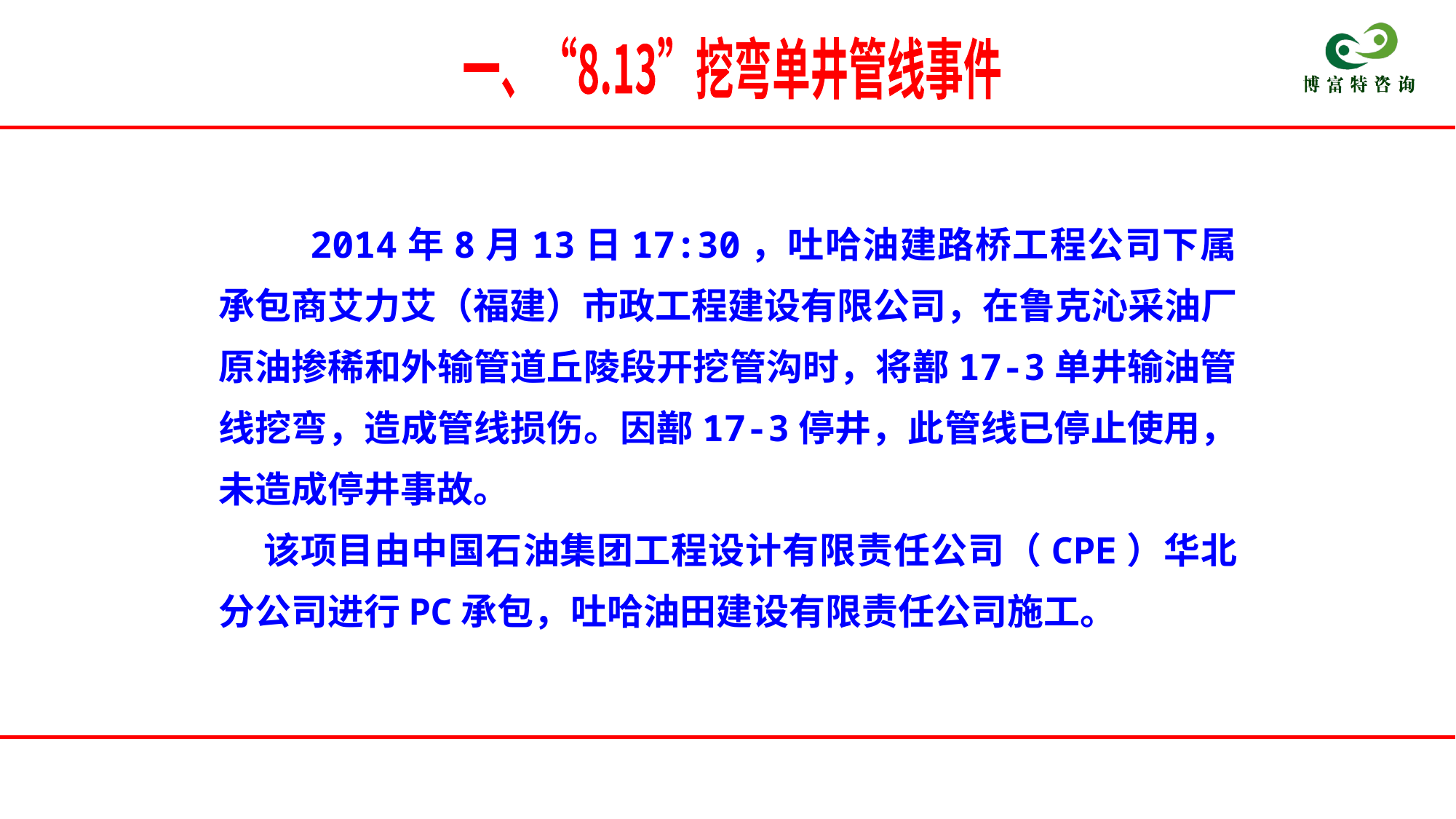

一、“8.13”挖弯单井管线事件
    2014年8月13日17:30，吐哈油建路桥工程公司下属承包商艾力艾（福建）市政工程建设有限公司，在鲁克沁采油厂原油掺稀和外输管道丘陵段开挖管沟时，将鄯17-3单井输油管线挖弯，造成管线损伤。因鄯17-3停井，此管线已停止使用，未造成停井事故。
    该项目由中国石油集团工程设计有限责任公司（CPE）华北分公司进行PC承包，吐哈油田建设有限责任公司施工。